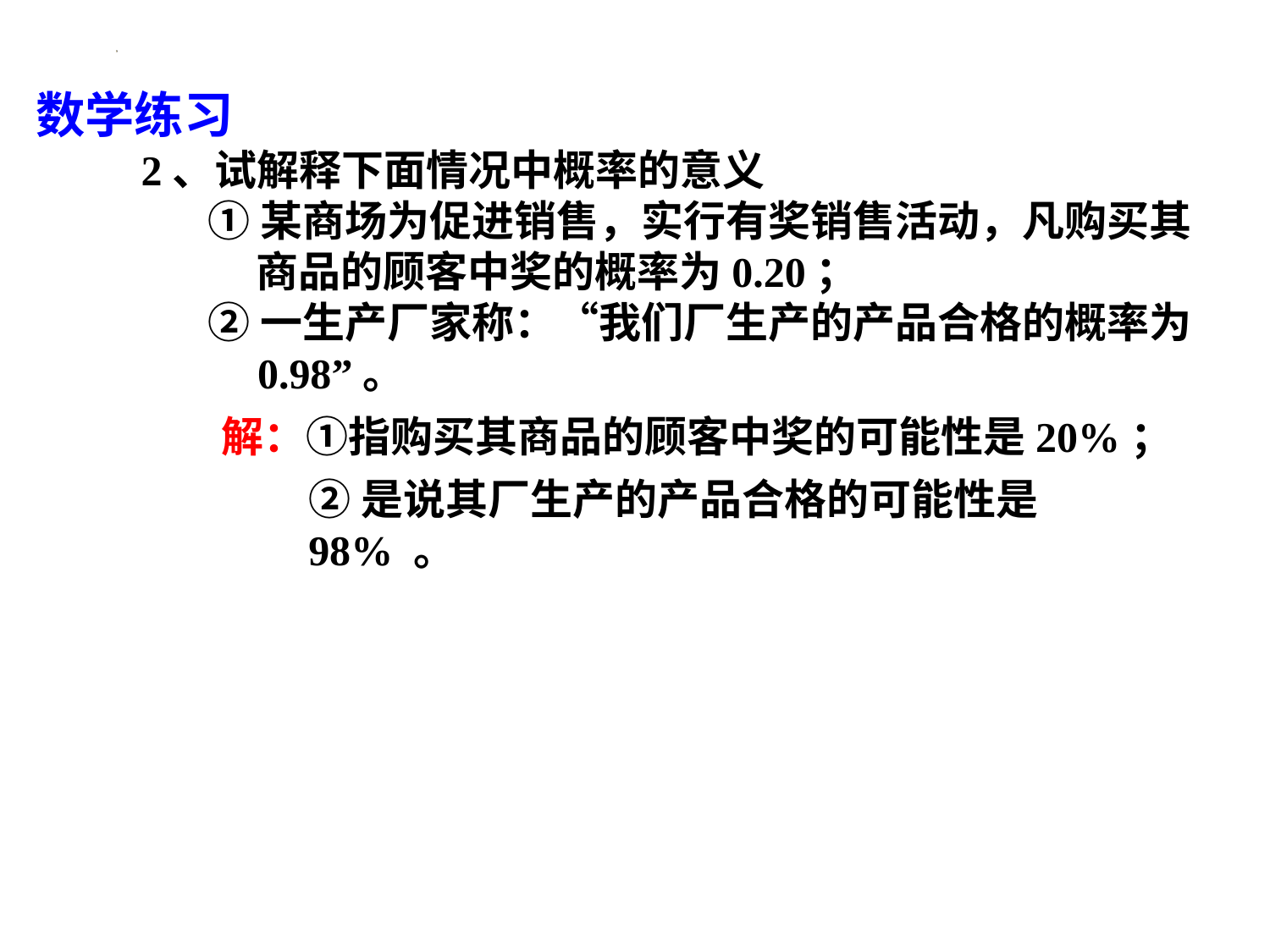

数学练习
2、试解释下面情况中概率的意义
       ①某商场为促进销售，实行有奖销售活动，凡购买其
           商品的顾客中奖的概率为0.20；
       ②一生产厂家称：“我们厂生产的产品合格的概率为
           0.98”。
解：①指购买其商品的顾客中奖的可能性是20%；
②是说其厂生产的产品合格的可能性是98% 。